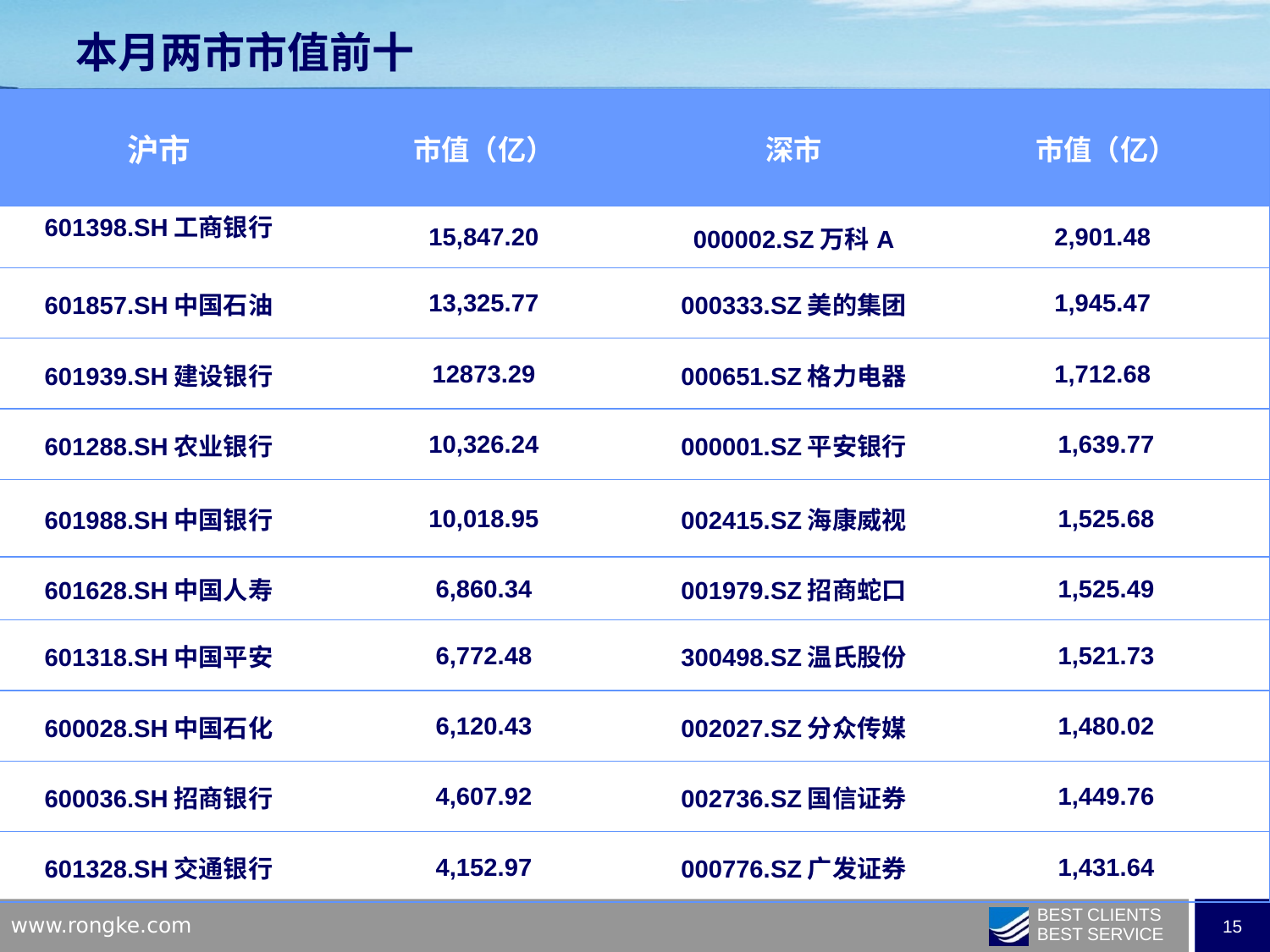

本月两市市值前十
| 沪市 | 市值（亿） | 深市 | 市值（亿） |
| --- | --- | --- | --- |
| 601398.SH工商银行 | 15,847.20 | 000002.SZ万科A | 2,901.48 |
| 601857.SH中国石油 | 13,325.77 | 000333.SZ美的集团 | 1,945.47 |
| 601939.SH建设银行 | 12873.29 | 000651.SZ格力电器 | 1,712.68 |
| 601288.SH农业银行 | 10,326.24 | 000001.SZ平安银行 | 1,639.77 |
| 601988.SH中国银行 | 10,018.95 | 002415.SZ海康威视 | 1,525.68 |
| 601628.SH中国人寿 | 6,860.34 | 001979.SZ招商蛇口 | 1,525.49 |
| 601318.SH中国平安 | 6,772.48 | 300498.SZ温氏股份 | 1,521.73 |
| 600028.SH中国石化 | 6,120.43 | 002027.SZ分众传媒 | 1,480.02 |
| 600036.SH招商银行 | 4,607.92 | 002736.SZ国信证券 | 1,449.76 |
| 601328.SH交通银行 | 4,152.97 | 000776.SZ广发证券 | 1,431.64 |